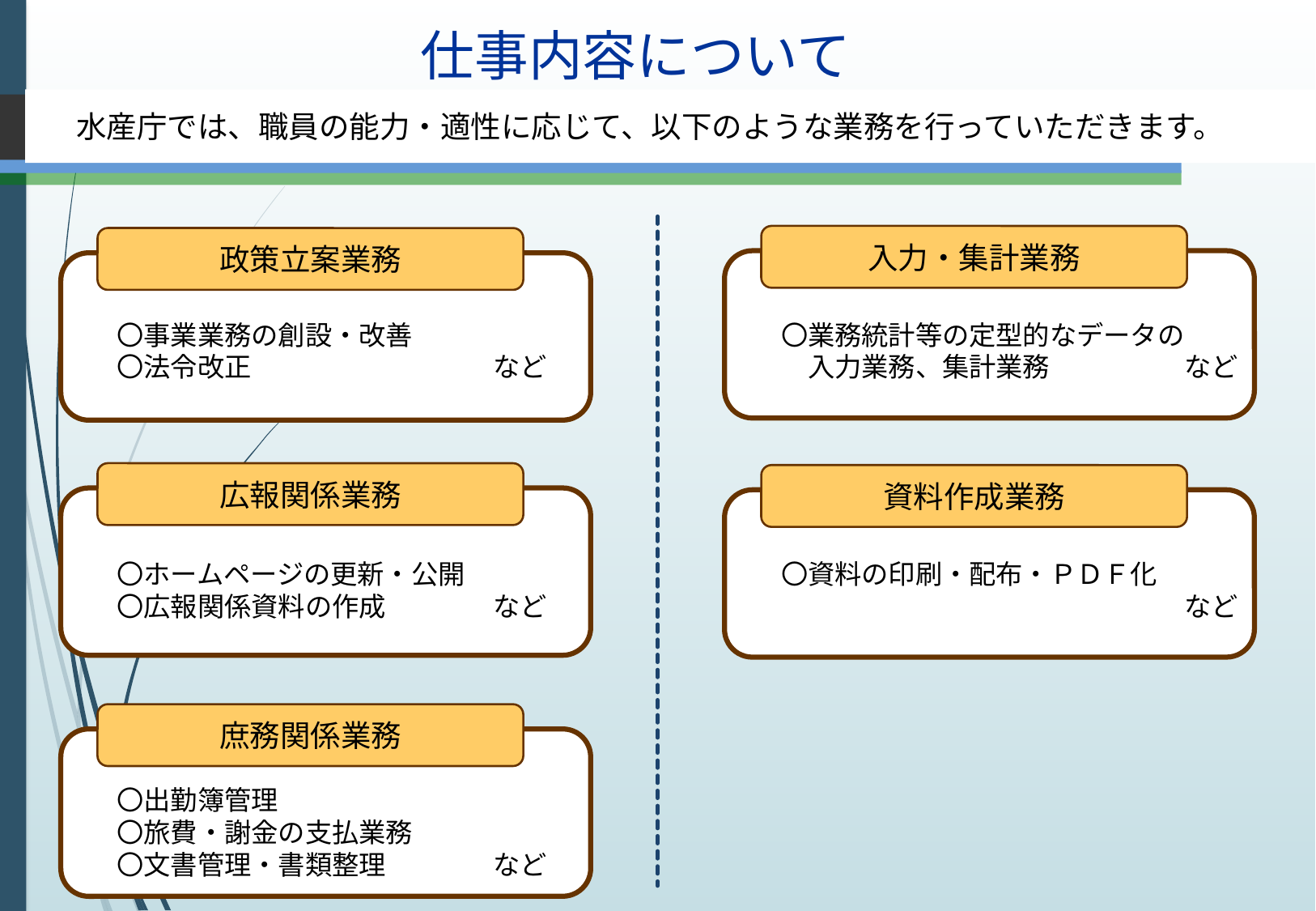

仕事内容について
 　水産庁では、職員の能力・適性に応じて、以下のような業務を行っていただきます。

入力・集計業務

〇業務統計等の定型的なデータの
　入力業務、集計業務　　　　　など
政策立案業務

〇事業業務の創設・改善
〇法令改正　　　　　　　　　など
広報関係業務

〇ホームページの更新・公開
〇広報関係資料の作成　　　　など
資料作成業務

〇資料の印刷・配布・ＰＤＦ化
　　　　　　　　　　　　　　　など
庶務関係業務

〇出勤簿管理
〇旅費・謝金の支払業務
〇文書管理・書類整理　　　　など